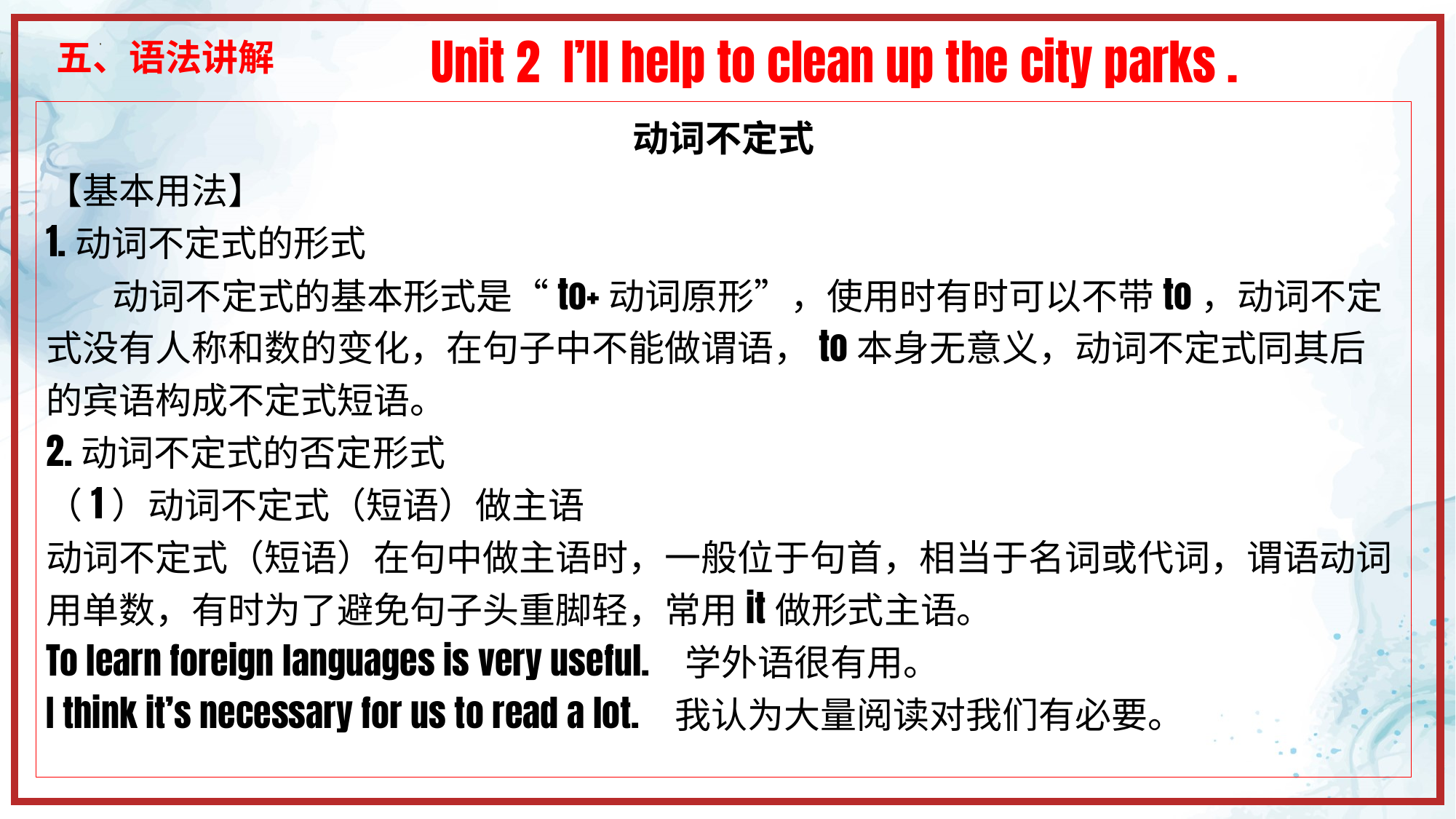

五、语法讲解
Unit 2  I’ll help to clean up the city parks .
动词不定式
【基本用法】
1.动词不定式的形式
       动词不定式的基本形式是“to+动词原形”，使用时有时可以不带to，动词不定式没有人称和数的变化，在句子中不能做谓语，to本身无意义，动词不定式同其后的宾语构成不定式短语。
2.动词不定式的否定形式
（1）动词不定式（短语）做主语
动词不定式（短语）在句中做主语时，一般位于句首，相当于名词或代词，谓语动词用单数，有时为了避免句子头重脚轻，常用it做形式主语。
To learn foreign languages is very useful.   学外语很有用。
I think it’s necessary for us to read a lot.   我认为大量阅读对我们有必要。